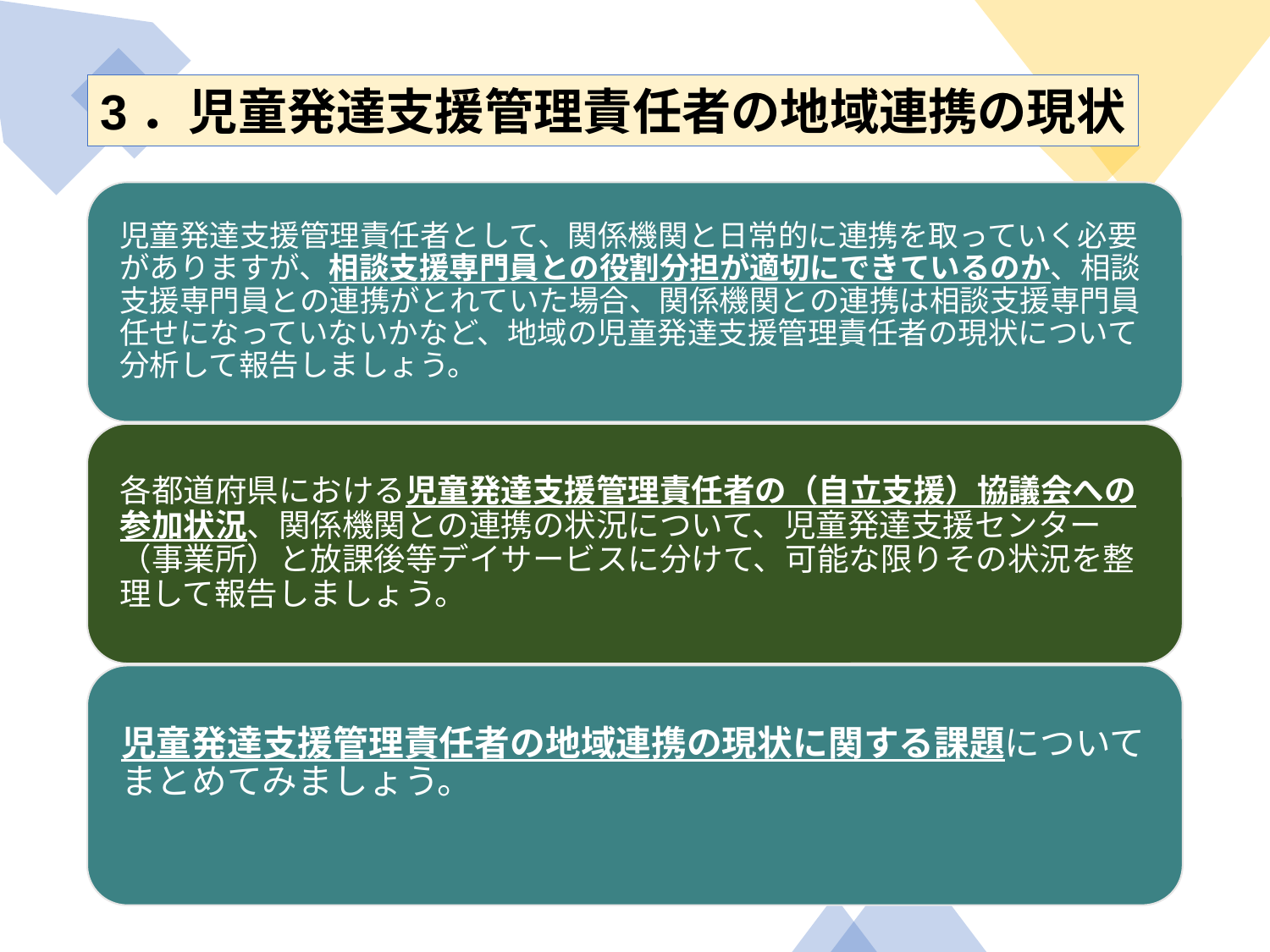

3．児童発達支援管理責任者の地域連携の現状

児童発達支援管理責任者として、関係機関と日常的に連携を取っていく必要がありますが、相談支援専門員との役割分担が適切にできているのか、相談支援専門員との連携がとれていた場合、関係機関との連携は相談支援専門員任せになっていないかなど、地域の児童発達支援管理責任者の現状について分析して報告しましょう。
各都道府県における児童発達支援管理責任者の（自立支援）協議会への参加状況、関係機関との連携の状況について、児童発達支援センター（事業所）と放課後等デイサービスに分けて、可能な限りその状況を整理して報告しましょう。
児童発達支援管理責任者の地域連携の現状に関する課題についてまとめてみましょう。